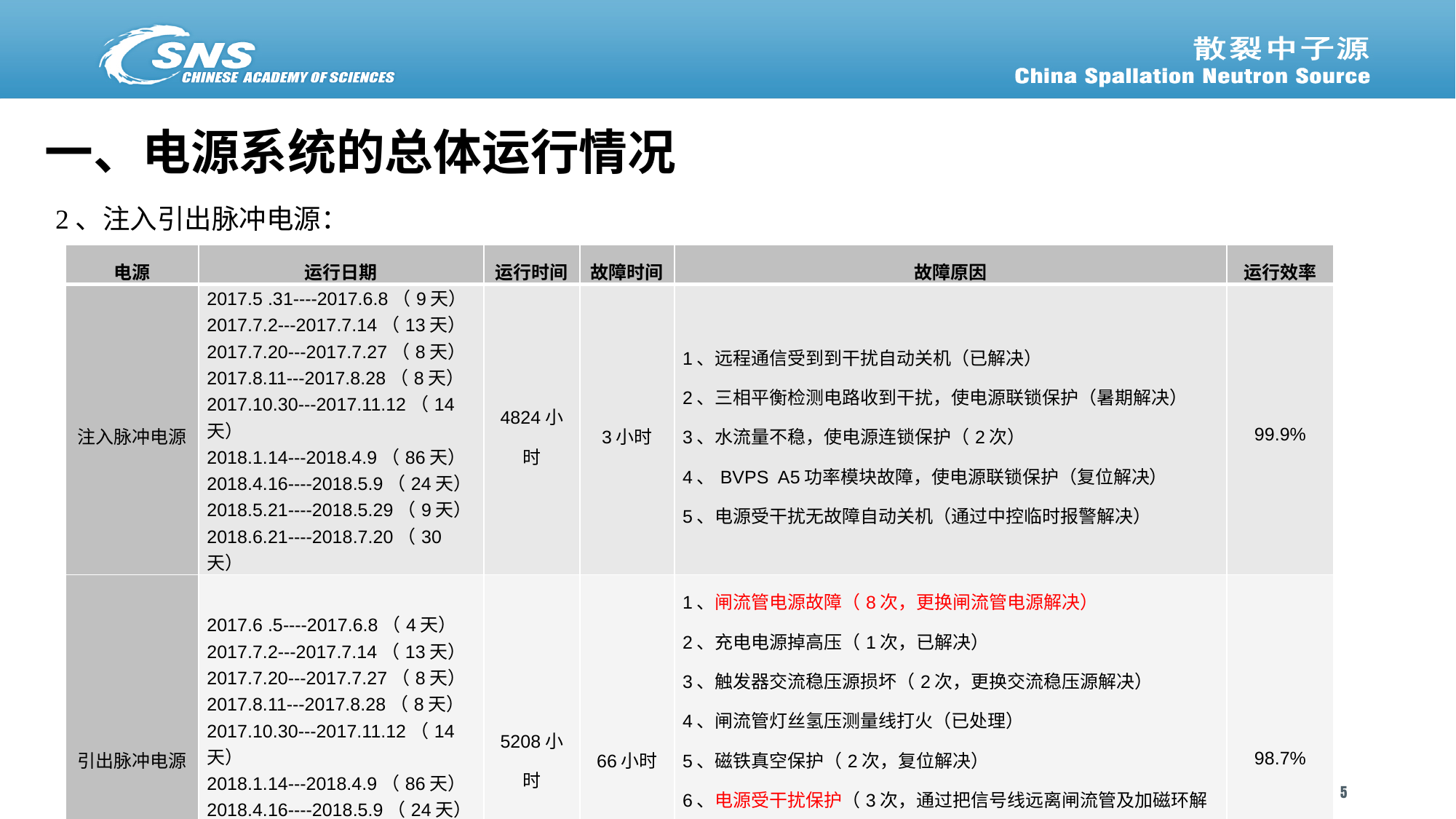

# 一、电源系统的总体运行情况
2、注入引出脉冲电源：

| 电源 | 运行日期 | 运行时间 | 故障时间 | 故障原因 | 运行效率 |
| --- | --- | --- | --- | --- | --- |
| 注入脉冲电源 | 2017.5 .31----2017.6.8（9天） 2017.7.2---2017.7.14（13天） 2017.7.20---2017.7.27（8天） 2017.8.11---2017.8.28（8天） 2017.10.30---2017.11.12（14天） 2018.1.14---2018.4.9（86天） 2018.4.16----2018.5.9（24天） 2018.5.21----2018.5.29（9天） 2018.6.21----2018.7.20（30天） | 4824小时 | 3小时 | 1、远程通信受到到干扰自动关机（已解决） 2、三相平衡检测电路收到干扰，使电源联锁保护（暑期解决） 3、水流量不稳，使电源连锁保护（2次） 4、BVPS A5功率模块故障，使电源联锁保护（复位解决） 5、电源受干扰无故障自动关机（通过中控临时报警解决） | 99.9% |
| 引出脉冲电源 | 2017.6 .5----2017.6.8（4天） 2017.7.2---2017.7.14（13天） 2017.7.20---2017.7.27（8天） 2017.8.11---2017.8.28（8天） 2017.10.30---2017.11.12（14天） 2018.1.14---2018.4.9（86天） 2018.4.16----2018.5.9（24天） 2018.5.21----2018.7.20（60天） | 5208小时 | 66小时 | 1、闸流管电源故障（8次，更换闸流管电源解决） 2、充电电源掉高压（1次，已解决） 3、触发器交流稳压源损坏（2次，更换交流稳压源解决） 4、闸流管灯丝氢压测量线打火（已处理） 5、磁铁真空保护（2次，复位解决） 6、电源受干扰保护（3次，通过把信号线远离闸流管及加磁环解决） 7、高压传输电缆击穿（1根，更换电缆解决） 8、多触发（98次）、漏触发（195次） | 98.7% |
5